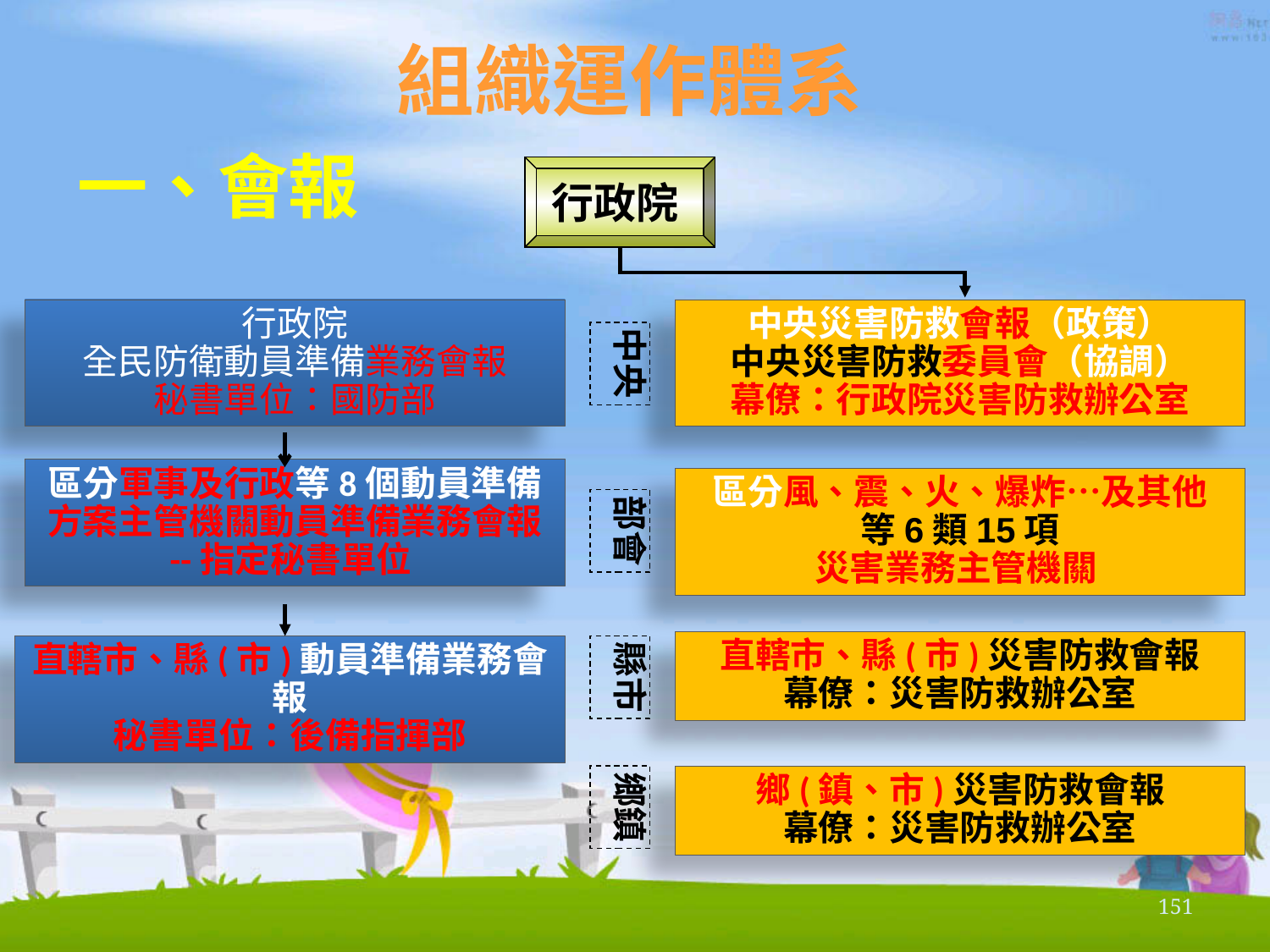

# 組織運作體系
一、會報

行政院
行政院
全民防衛動員準備業務會報
秘書單位：國防部
中央災害防救會報（政策）
中央災害防救委員會（協調）
幕僚：行政院災害防救辦公室
中央
區分軍事及行政等8個動員準備
方案主管機關動員準備業務會報
--指定秘書單位
區分風、震、火、爆炸…及其他
等6類15項
災害業務主管機關
部會
直轄市、縣(市)災害防救會報
幕僚：災害防救辦公室
直轄市、縣(市)動員準備業務會報
秘書單位：後備指揮部
縣市
鄉鎮
鄉(鎮、市)災害防救會報
幕僚：災害防救辦公室
151